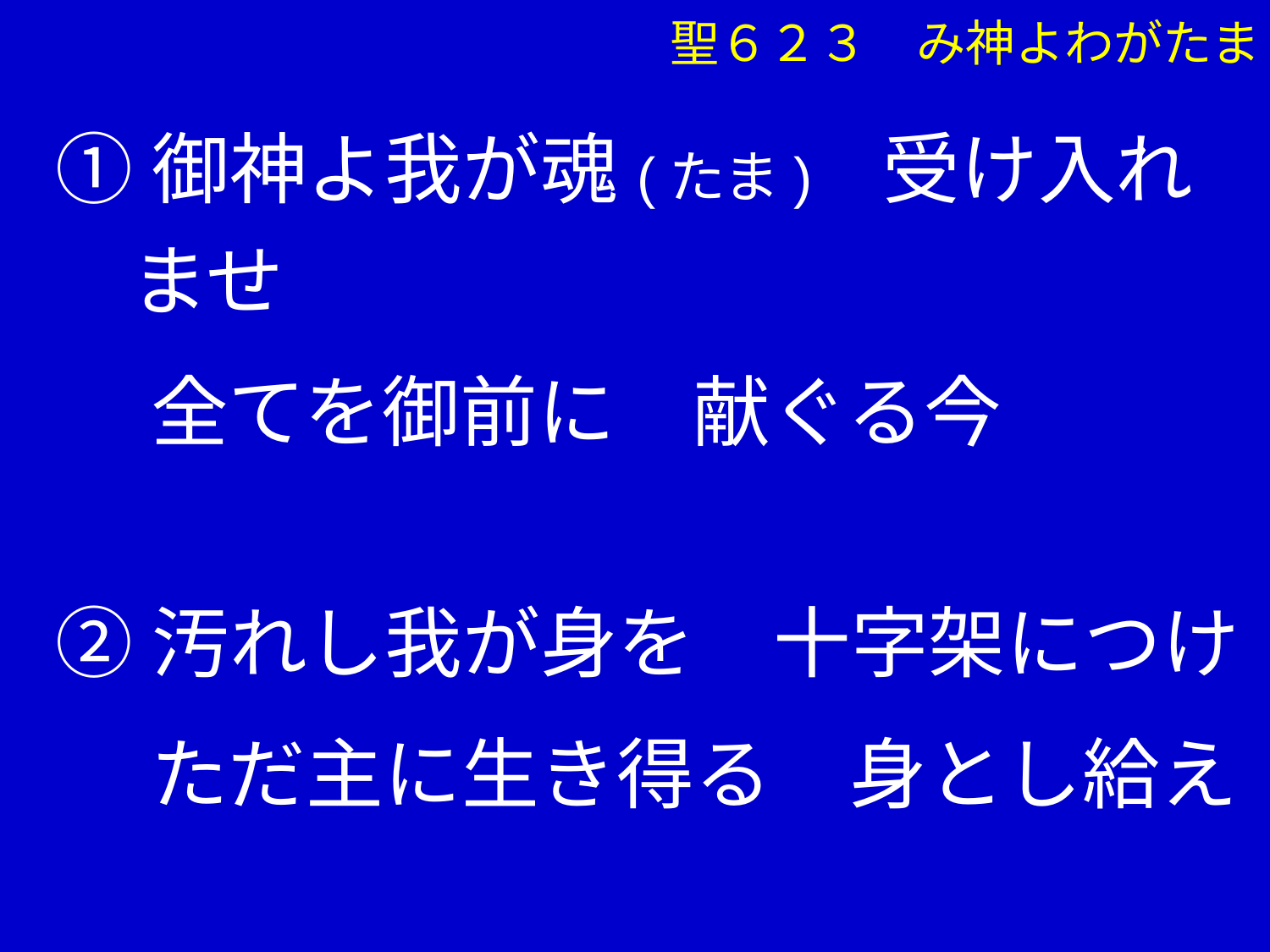

①御神よ我が魂(たま)　受け入れませ
　 全てを御前に　献ぐる今

②汚れし我が身を　十字架につけ
　 ただ主に生き得る　身とし給え

聖６２３　み神よわがたま